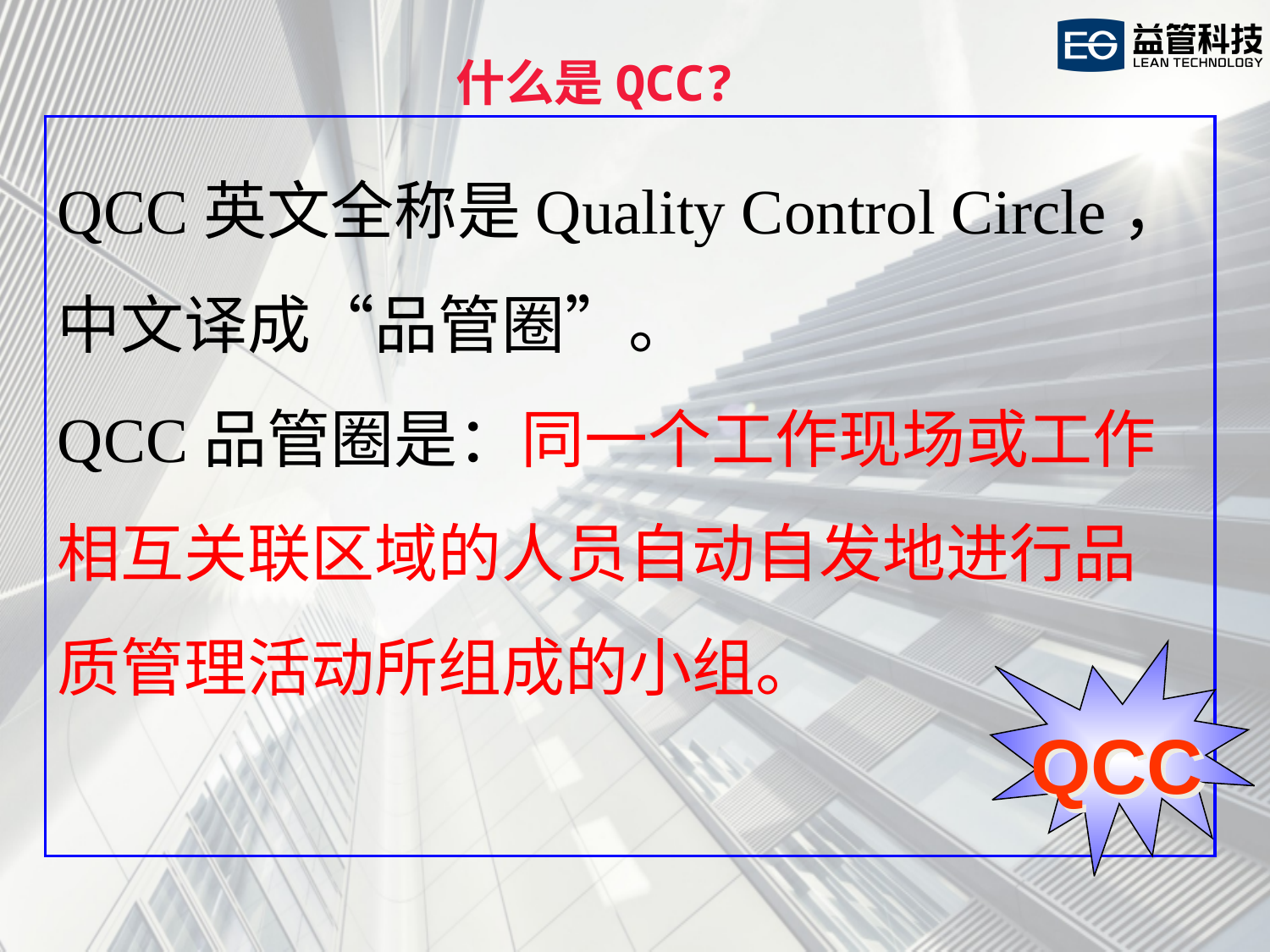

什么是QCC?

QCC英文全称是Quality Control Circle，中文译成“品管圈”。
QCC品管圈是：同一个工作现场或工作相互关联区域的人员自动自发地进行品质管理活动所组成的小组。

QCC